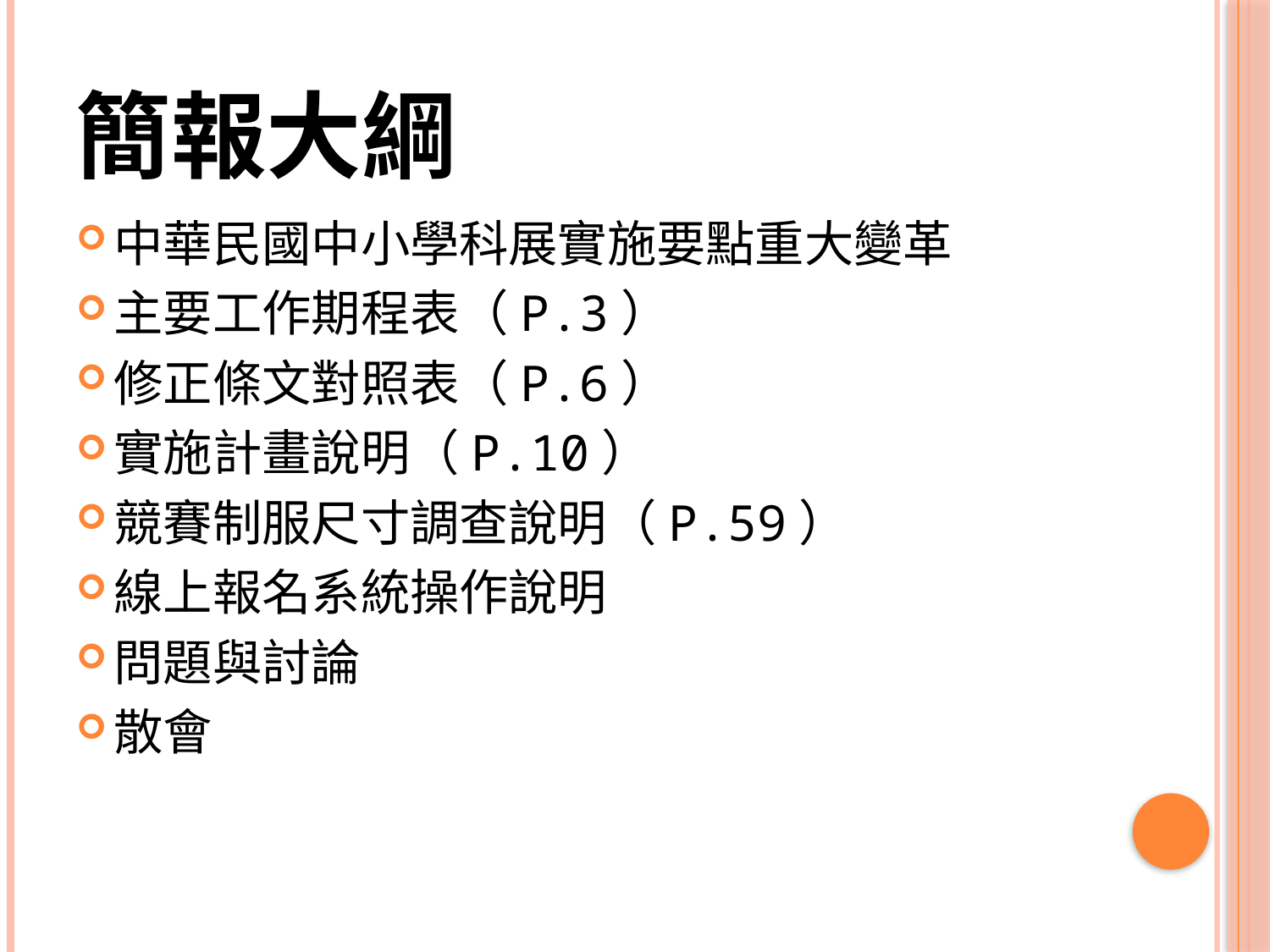

# 簡報大綱
中華民國中小學科展實施要點重大變革
主要工作期程表（P.3）
修正條文對照表（P.6）
實施計畫說明（P.10）
競賽制服尺寸調查說明（P.59）
線上報名系統操作說明
問題與討論
散會